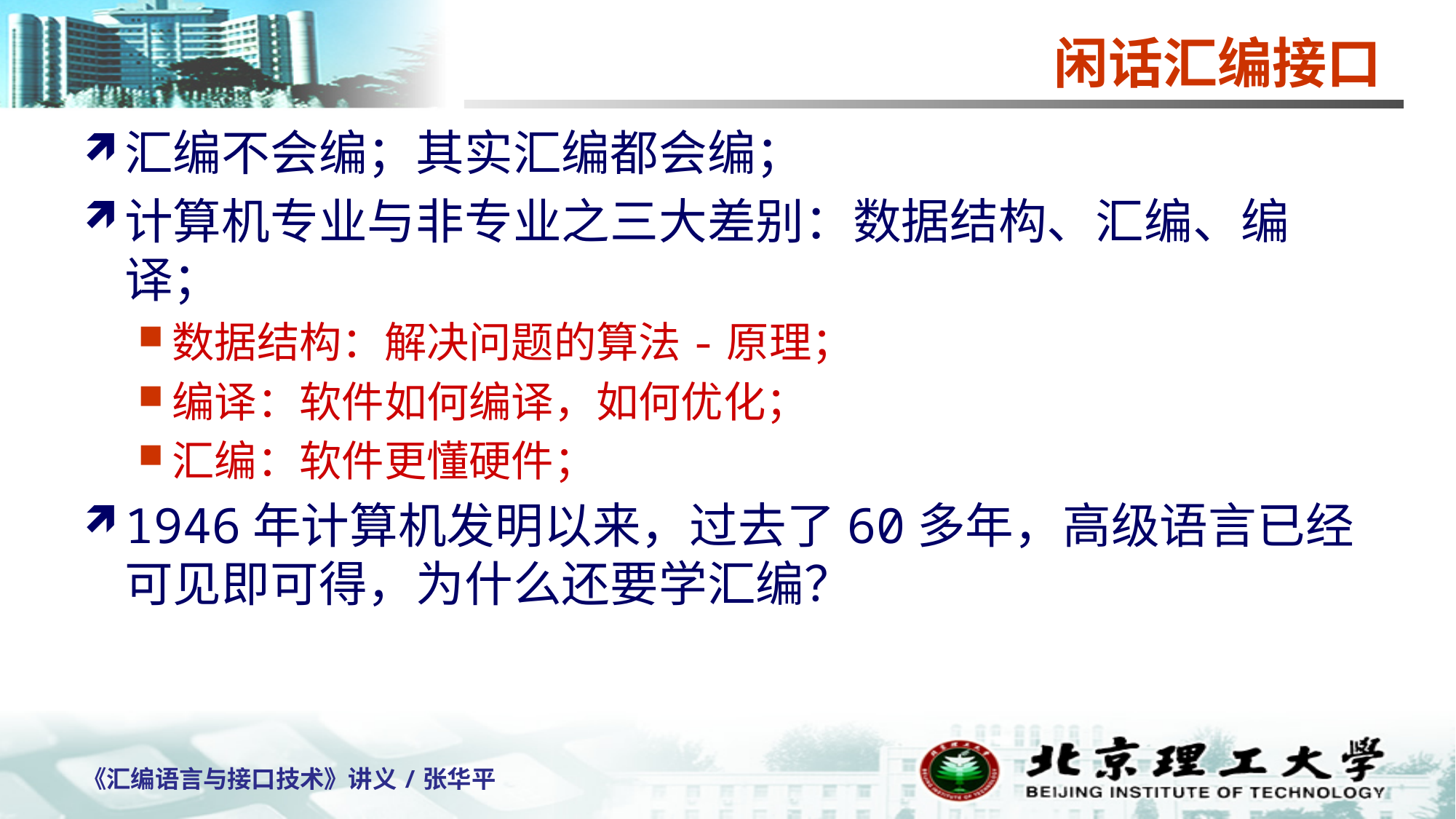

# 闲话汇编接口
汇编不会编；其实汇编都会编；
计算机专业与非专业之三大差别：数据结构、汇编、编译；
数据结构：解决问题的算法-原理；
编译：软件如何编译，如何优化；
汇编：软件更懂硬件；
1946年计算机发明以来，过去了60多年，高级语言已经可见即可得，为什么还要学汇编？